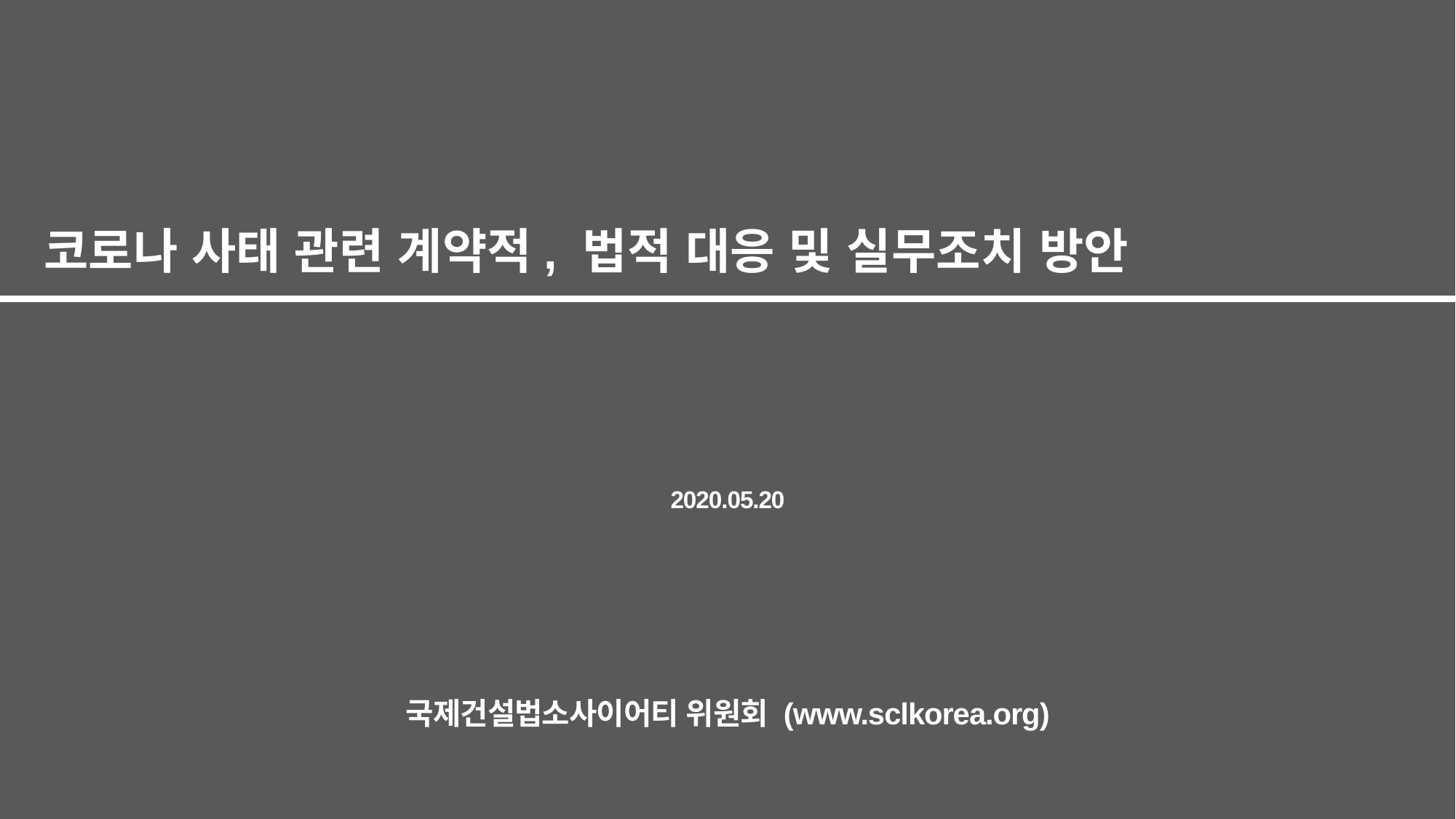

코로나 사태 관련 계약적, 법적 대응 및 실무조치 방안
2020.05.20
국제건설법소사이어티 위원회 (www.sclkorea.org)